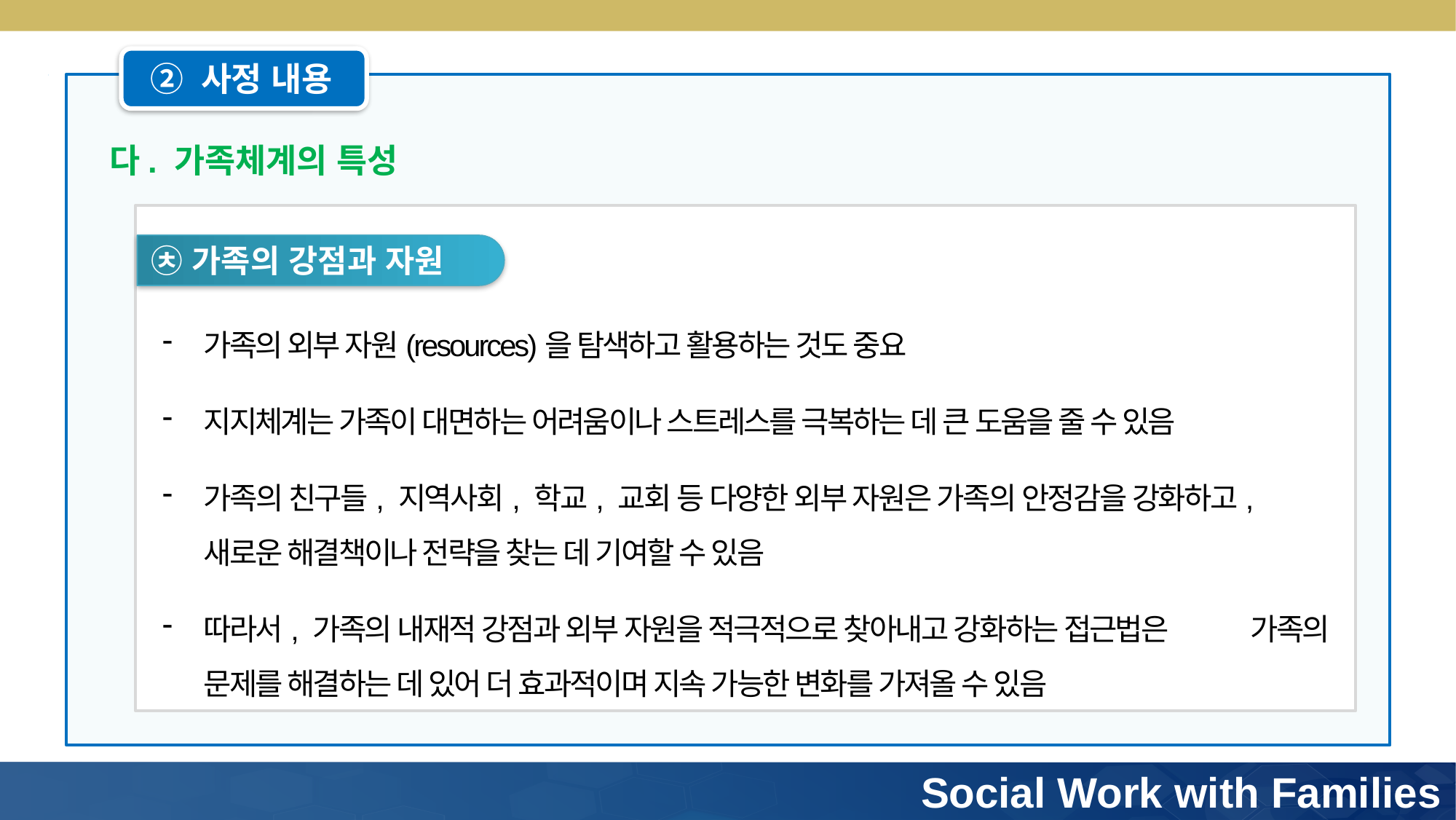

② 사정 내용

다. 가족체계의 특성

㉩ 가족의 강점과 자원
가족의 외부 자원(resources)을 탐색하고 활용하는 것도 중요

지지체계는 가족이 대면하는 어려움이나 스트레스를 극복하는 데 큰 도움을 줄 수 있음

가족의 친구들, 지역사회, 학교, 교회 등 다양한 외부 자원은 가족의 안정감을 강화하고,             새로운 해결책이나 전략을 찾는 데 기여할 수 있음

따라서, 가족의 내재적 강점과 외부 자원을 적극적으로 찾아내고 강화하는 접근법은             가족의 문제를 해결하는 데 있어 더 효과적이며 지속 가능한 변화를 가져올 수 있음